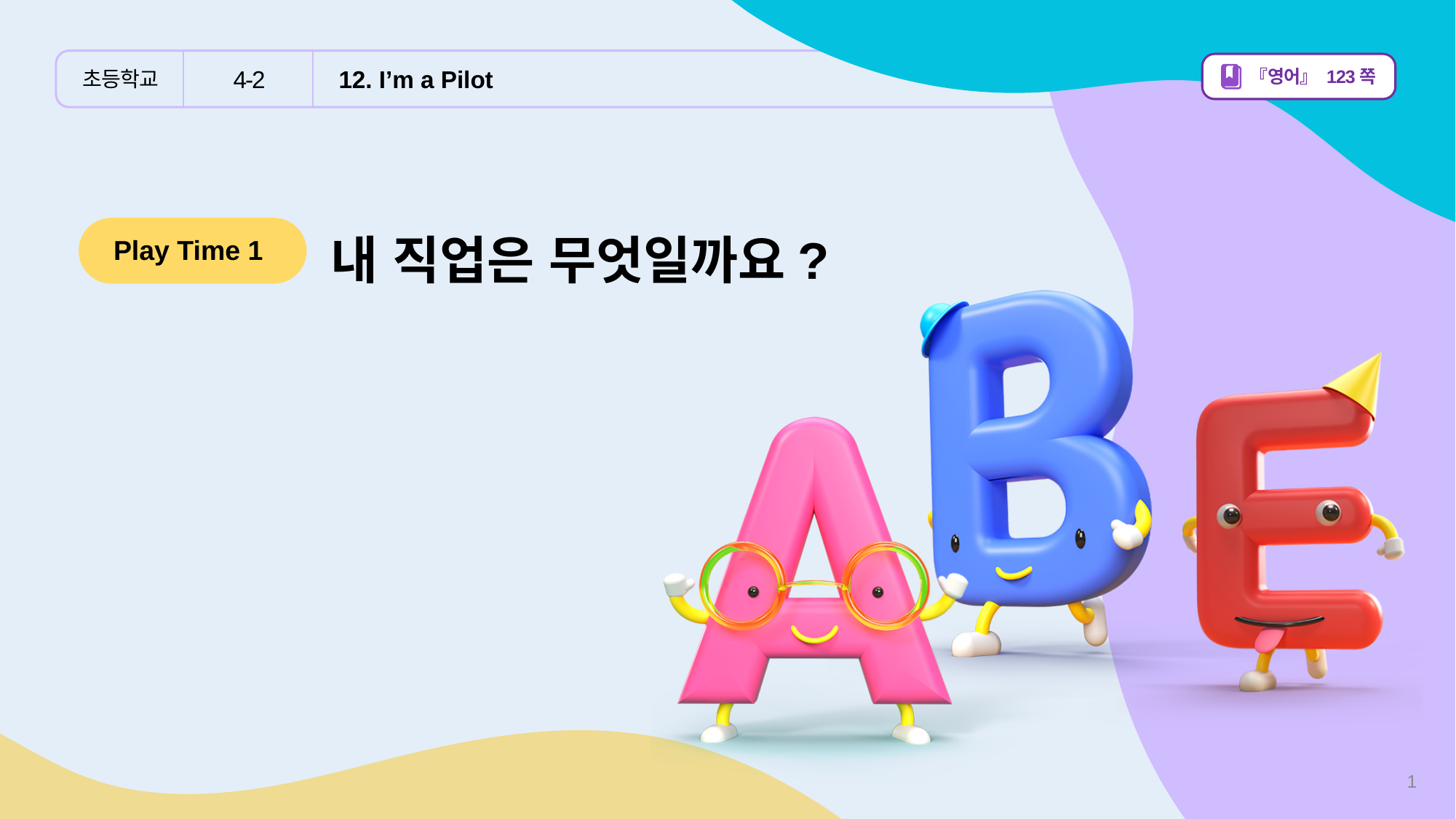

『영어』 123쪽

4-2
12. I’m a Pilot
# 내 직업은 무엇일까요?
Play Time 1
1